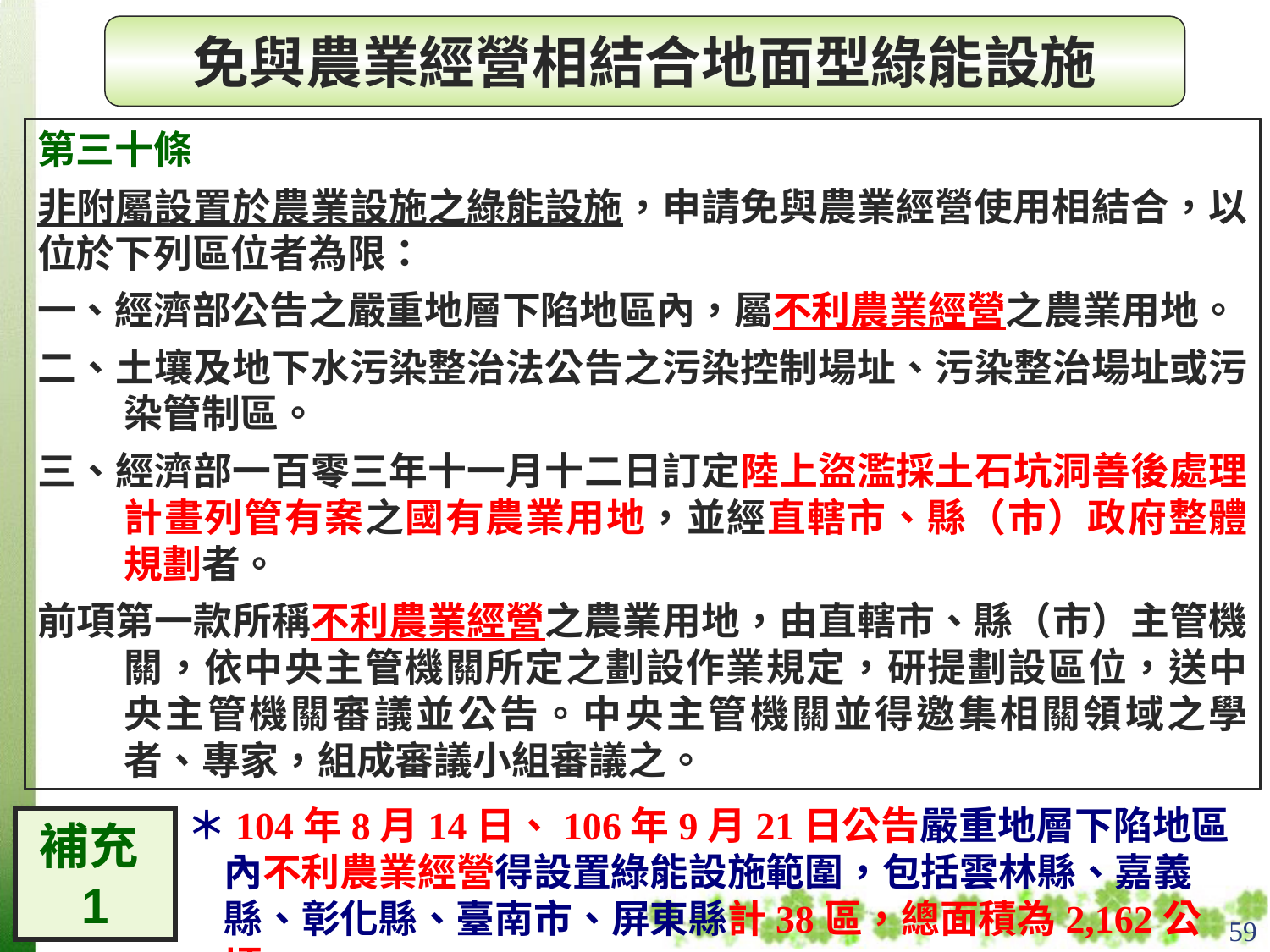

免與農業經營相結合地面型綠能設施
第三十條
非附屬設置於農業設施之綠能設施，申請免與農業經營使用相結合，以位於下列區位者為限：
一、經濟部公告之嚴重地層下陷地區內，屬不利農業經營之農業用地。
二、土壤及地下水污染整治法公告之污染控制場址、污染整治場址或污染管制區。
三、經濟部一百零三年十一月十二日訂定陸上盜濫採土石坑洞善後處理計畫列管有案之國有農業用地，並經直轄市、縣（市）政府整體規劃者。
前項第一款所稱不利農業經營之農業用地，由直轄市、縣（市）主管機關，依中央主管機關所定之劃設作業規定，研提劃設區位，送中央主管機關審議並公告。中央主管機關並得邀集相關領域之學者、專家，組成審議小組審議之。
＊104年8月14日、106年9月21日公告嚴重地層下陷地區內不利農業經營得設置綠能設施範圍，包括雲林縣、嘉義縣、彰化縣、臺南市、屏東縣計38區，總面積為2,162公頃。
補充1
59